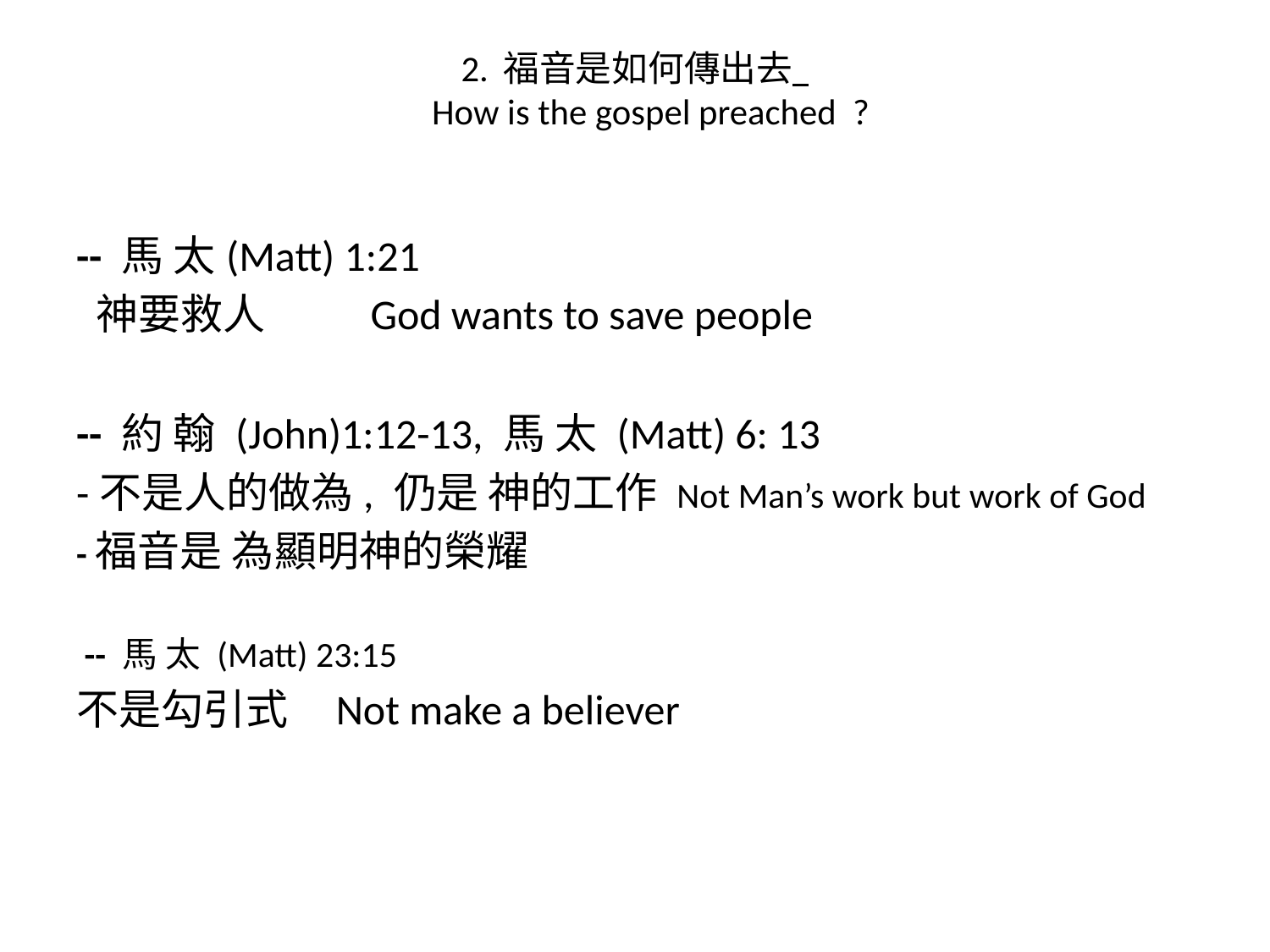

# 2. 福音是如何傳出去 How is the gospel preached  ?
-- 馬 太(Matt) 1:21
 神要救人          God wants to save people

-- 約 翰 (John)1:12-13, 馬 太 (Matt) 6: 13
-不是人的做為, 仍是 神的工作 Not Man’s work but work of God
-福音是 為顯明神的榮耀

 -- 馬 太 (Matt) 23:15
不是勾引式    Not make a believer